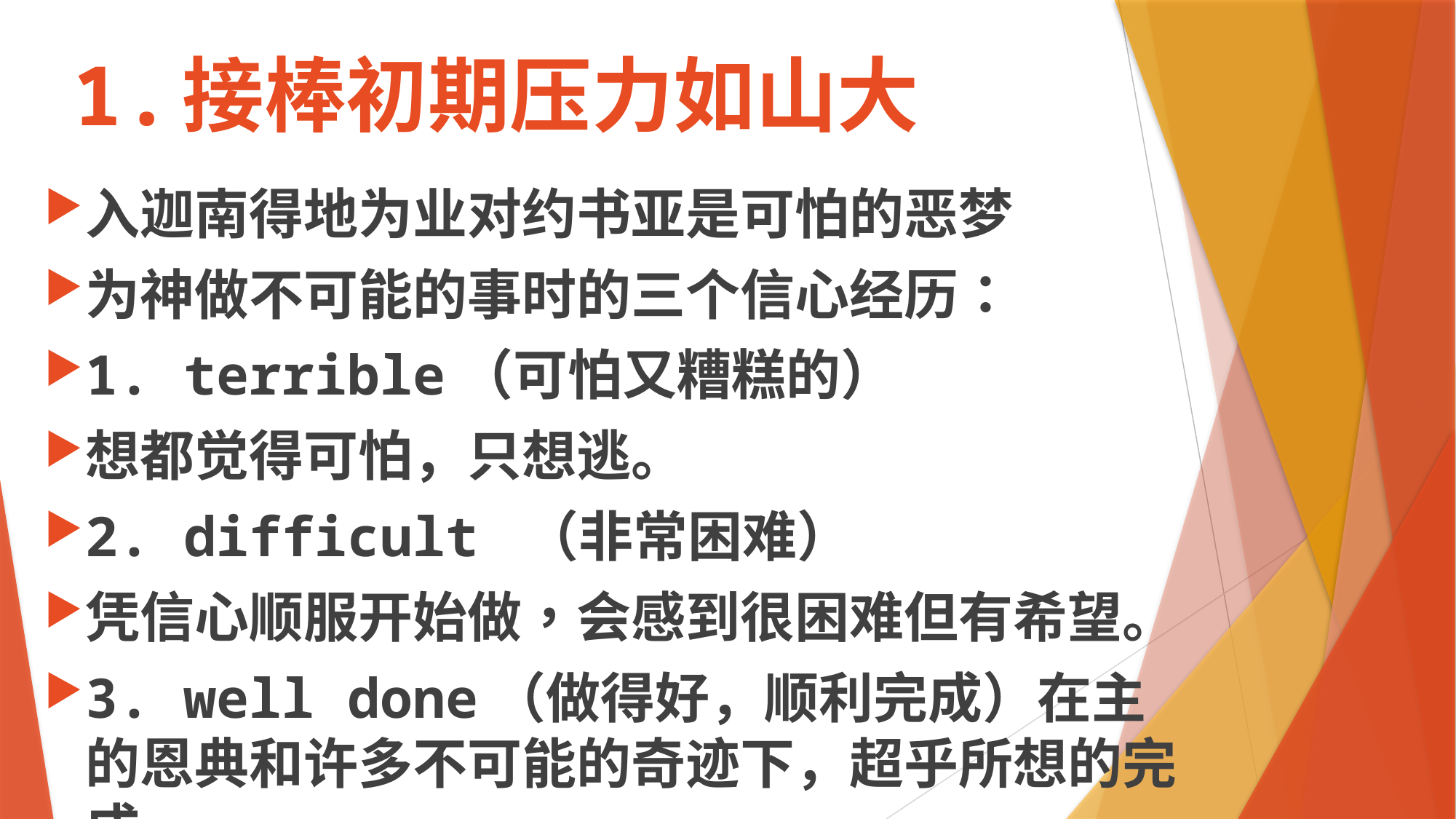

# 1.	接棒初期压力如山大
入迦南得地为业对约书亚是可怕的恶梦
为神做不可能的事时的三个信心经历：
1. terrible（可怕又糟糕的）
想都觉得可怕，只想逃。
2. difficult （非常困难）
凭信心顺服开始做，会感到很困难但有希望。
3. well done（做得好，顺利完成）在主的恩典和许多不可能的奇迹下，超乎所想的完成。